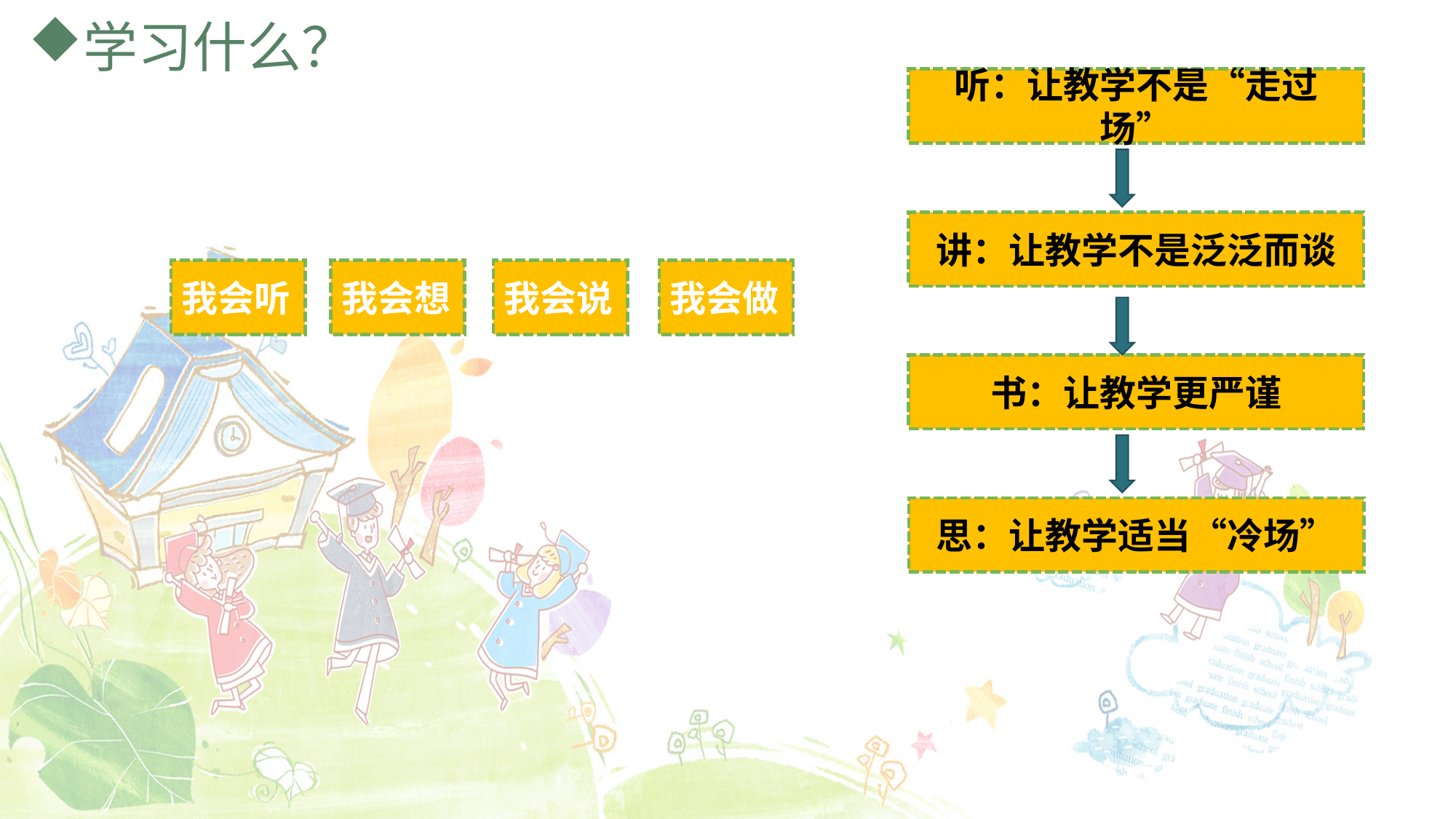

# 学习什么？
听：让教学不是“走过场”

讲：让教学不是泛泛而谈
我会听
我会想
我会说
我会做

书：让教学更严谨

思：让教学适当“冷场”